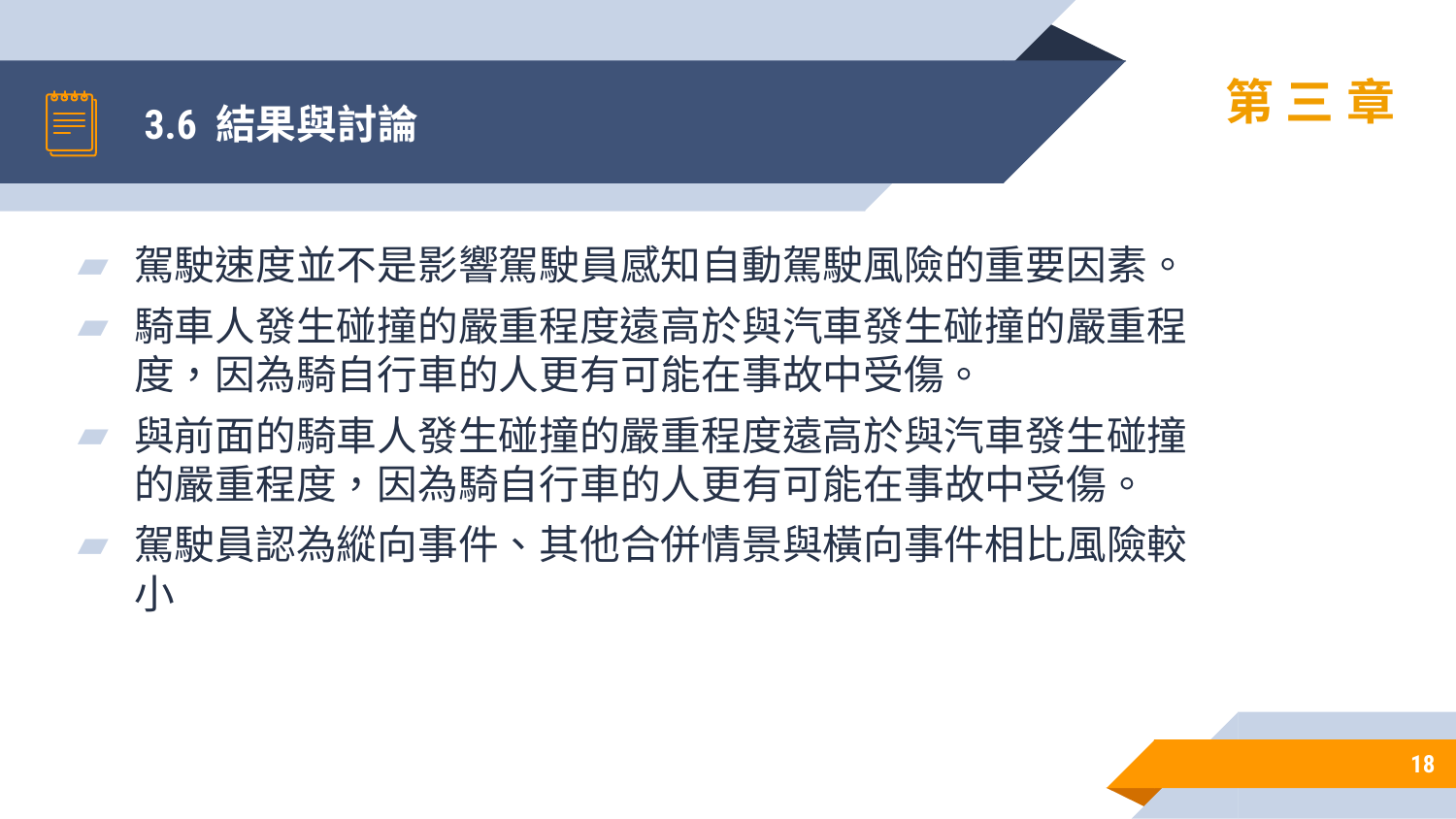

# 3.6 結果與討論
第三章

駕駛速度並不是影響駕駛員感知自動駕駛風險的重要因素。
騎車人發生碰撞的嚴重程度遠高於與汽車發生碰撞的嚴重程度，因為騎自行車的人更有可能在事故中受傷。
與前面的騎車人發生碰撞的嚴重程度遠高於與汽車發生碰撞的嚴重程度，因為騎自行車的人更有可能在事故中受傷。
駕駛員認為縱向事件、其他合併情景與橫向事件相比風險較小
18